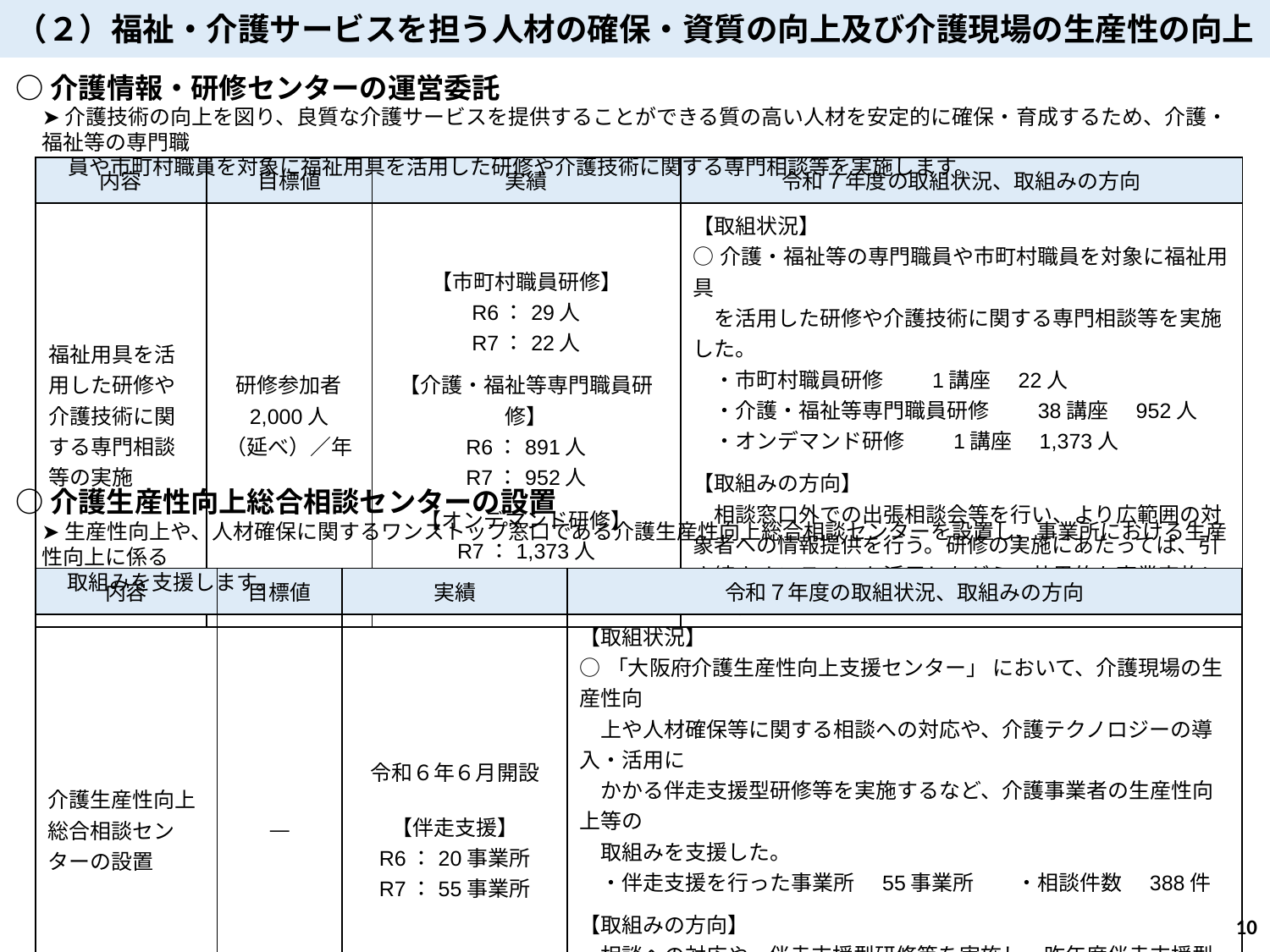

（２）福祉・介護サービスを担う人材の確保・資質の向上及び介護現場の生産性の向上
○介護情報・研修センターの運営委託
➤介護技術の向上を図り、良質な介護サービスを提供することができる質の高い人材を安定的に確保・育成するため、介護・福祉等の専門職
　 員や市町村職員を対象に福祉用具を活用した研修や介護技術に関する専門相談等を実施します。
| 内容 | 目標値 | 実績 | 令和７年度の取組状況、取組みの方向 |
| --- | --- | --- | --- |
| 福祉用具を活用した研修や介護技術に関する専門相談等の実施 | 研修参加者 2,000人 （延べ）／年 | 【市町村職員研修】 R6：29人 R7：22人 【介護・福祉等専門職員研修】 R6：891人 R7：952人 【オンデマンド研修】 R7：1,373人 | 【取組状況】 ○介護・福祉等の専門職員や市町村職員を対象に福祉用具 　を活用した研修や介護技術に関する専門相談等を実施した。 　・市町村職員研修　　1講座　22人 　・介護・福祉等専門職員研修　　38講座　952人 　・オンデマンド研修　　1講座　1,373人 【取組みの方向】 　相談窓口外での出張相談会等を行い、より広範囲の対象者への情報提供を行う。研修の実施にあたっては、引き続きオンラインも活用しながら、効果的な事業実施に取り組む。 |
○介護生産性向上総合相談センターの設置
➤生産性向上や、人材確保に関するワンストップ窓口である介護生産性向上総合相談センターを設置し、事業所における生産性向上に係る
　 取組みを支援します。
| 内容 | 目標値 | 実績 | 令和７年度の取組状況、取組みの方向 |
| --- | --- | --- | --- |
| 介護生産性向上総合相談センターの設置 | ― | 令和６年６月開設 【伴走支援】 R6：20事業所 R7：55事業所 | 【取組状況】 ○「大阪府介護生産性向上支援センター」 において、介護現場の生産性向 　上や人材確保等に関する相談への対応や、介護テクノロジーの導入・活用に 　かかる伴走支援型研修等を実施するなど、介護事業者の生産性向上等の 　取組みを支援した。 　・伴走支援を行った事業所　55事業所　　・相談件数　388件 【取組みの方向】 　相談への対応や、伴走支援型研修等を実施し、昨年度伴走支援型研修を修了した事業所については、モデル事業所として、取組事例の横展開を図る。また、小規模事業所などの居宅系サービスでは、介護テクノロジーを使いこなすのが難しいなどの課題があり、活用支援のための伴走支援型研修や、初歩的な介護ソフトセミナーを実施する。 |
10